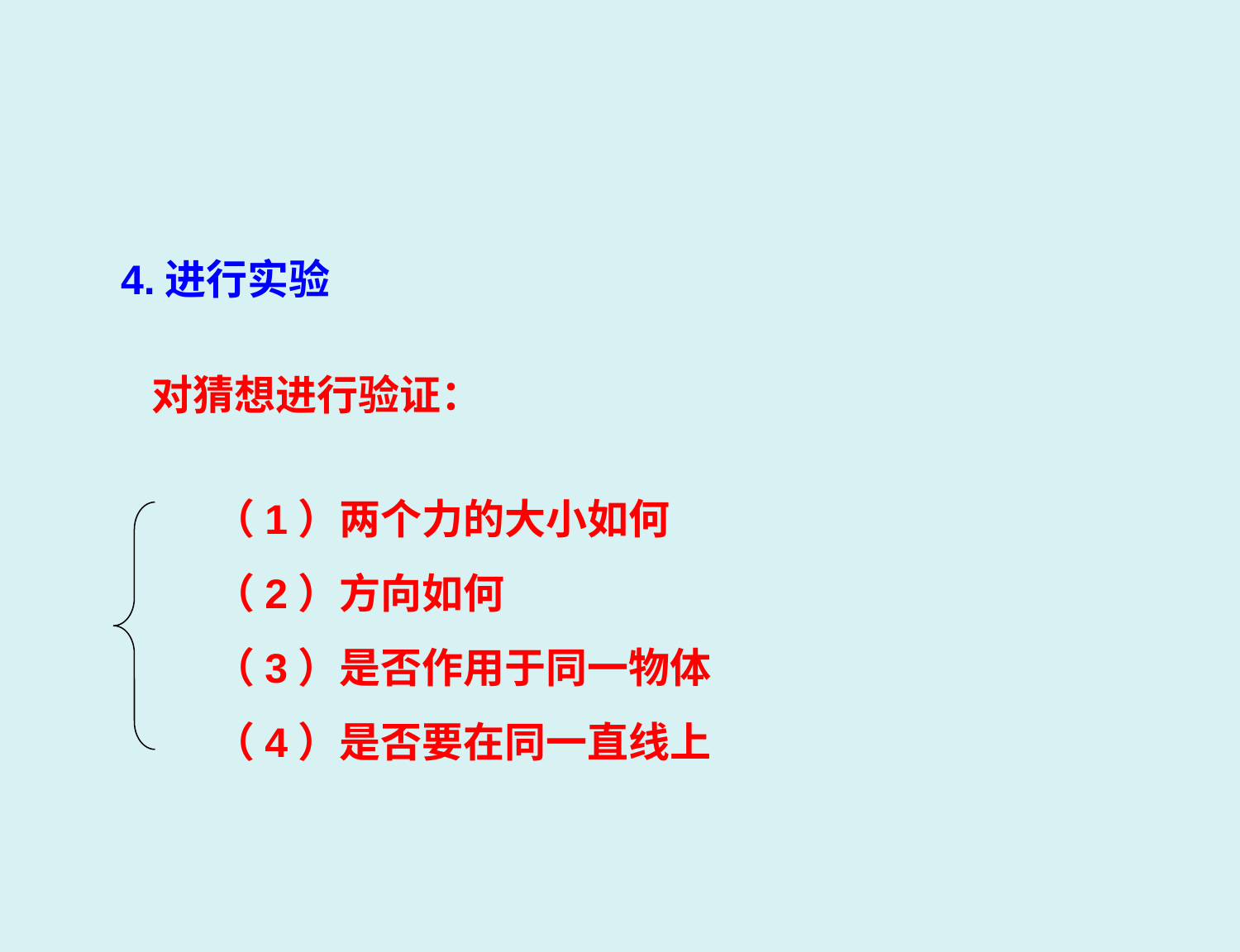

4.进行实验
对猜想进行验证：
（1）两个力的大小如何
（2）方向如何
（3）是否作用于同一物体
（4）是否要在同一直线上